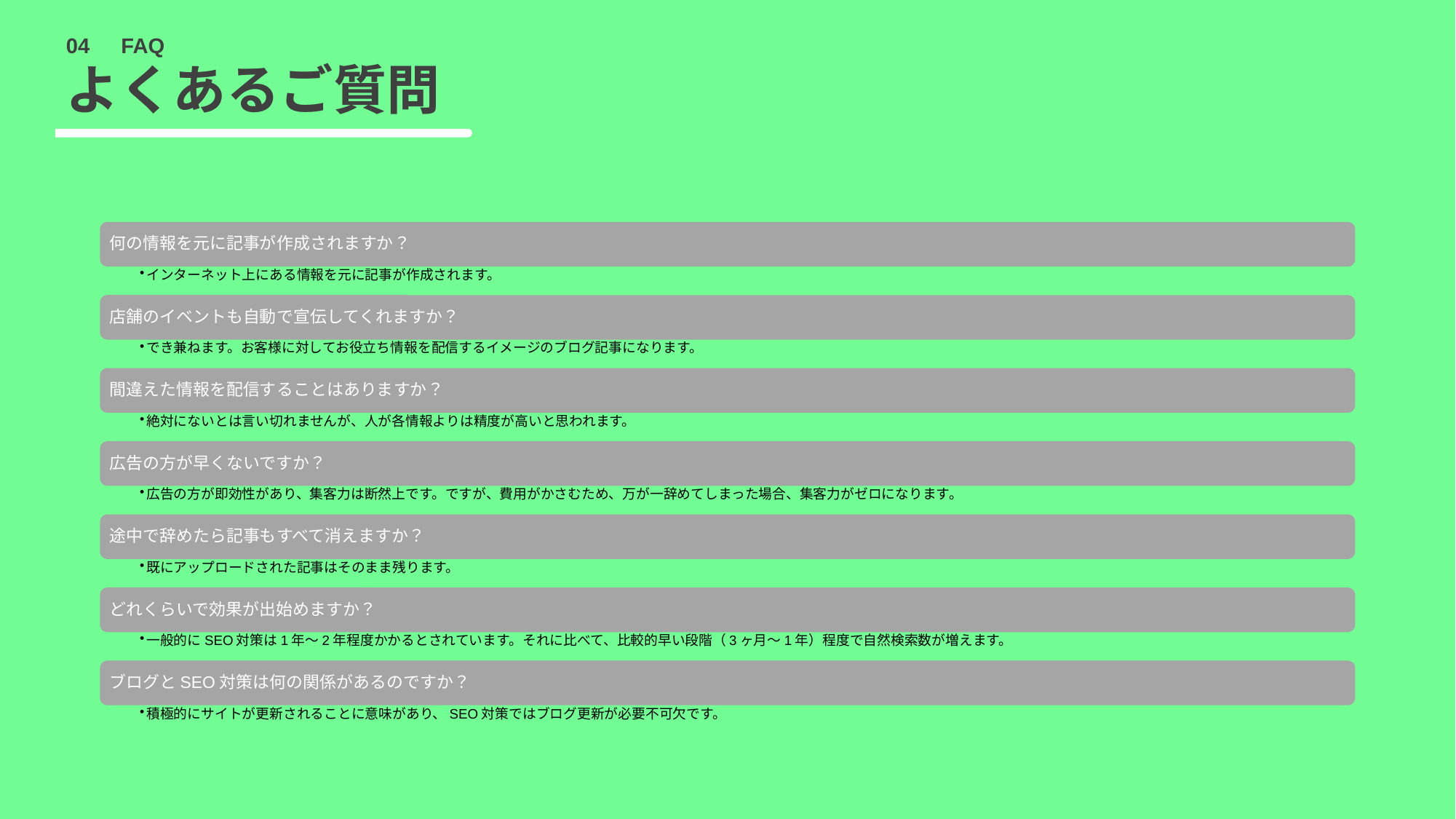

04　FAQ
# よくあるご質問
何の情報を元に記事が作成されますか？
インターネット上にある情報を元に記事が作成されます。
店舗のイベントも自動で宣伝してくれますか？
でき兼ねます。お客様に対してお役立ち情報を配信するイメージのブログ記事になります。
間違えた情報を配信することはありますか？
絶対にないとは言い切れませんが、人が各情報よりは精度が高いと思われます。
広告の方が早くないですか？
広告の方が即効性があり、集客力は断然上です。ですが、費用がかさむため、万が一辞めてしまった場合、集客力がゼロになります。
途中で辞めたら記事もすべて消えますか？
既にアップロードされた記事はそのまま残ります。
どれくらいで効果が出始めますか？
一般的にSEO対策は1年～2年程度かかるとされています。それに比べて、比較的早い段階（3ヶ月～1年）程度で自然検索数が増えます。
ブログとSEO対策は何の関係があるのですか？
積極的にサイトが更新されることに意味があり、SEO対策ではブログ更新が必要不可欠です。